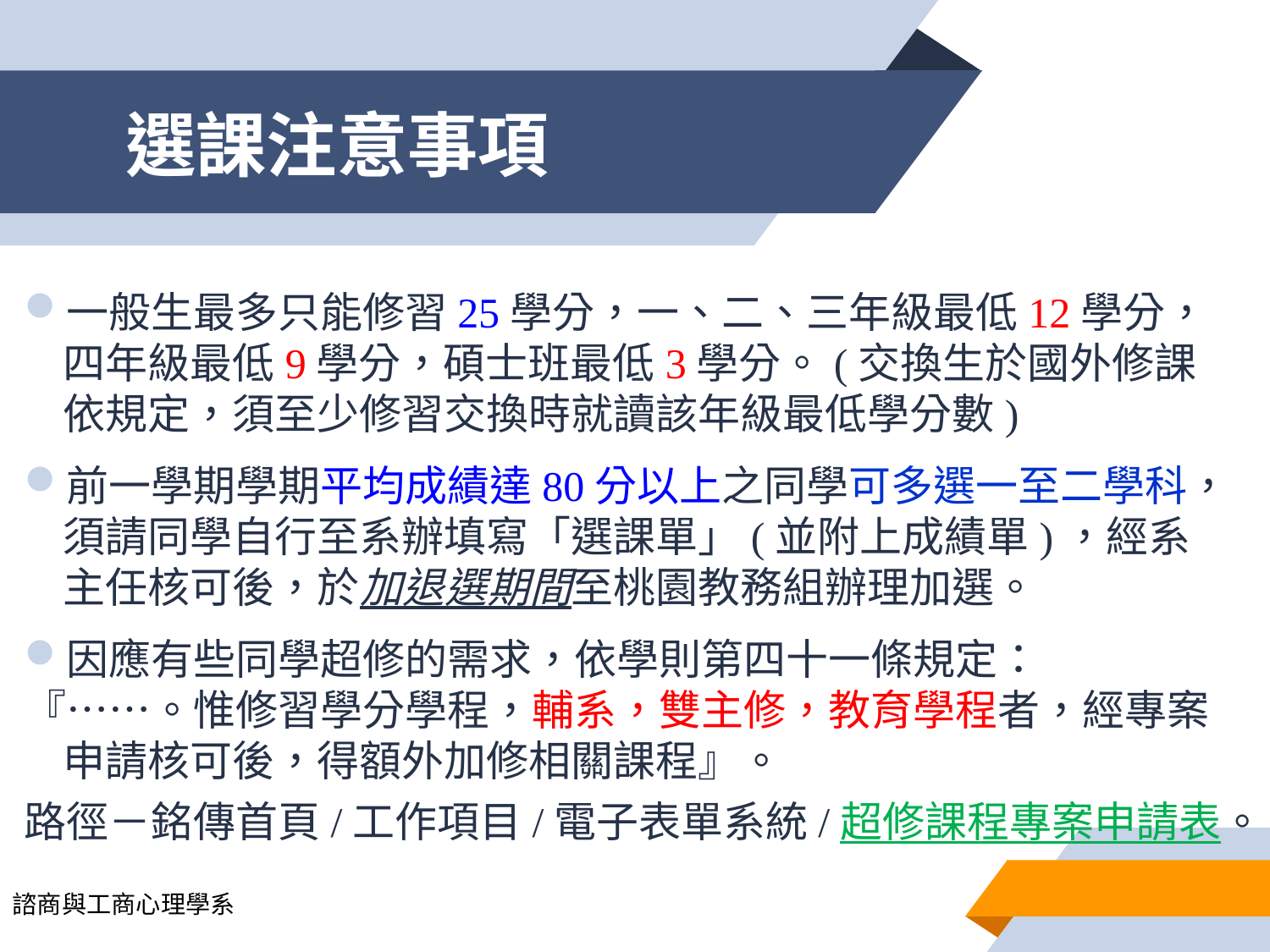

# 選課注意事項
一般生最多只能修習25學分，一、二、三年級最低12學分，四年級最低9學分，碩士班最低3學分。(交換生於國外修課依規定，須至少修習交換時就讀該年級最低學分數)
前一學期學期平均成績達80分以上之同學可多選一至二學科，須請同學自行至系辦填寫「選課單」(並附上成績單)，經系主任核可後，於加退選期間至桃園教務組辦理加選。
因應有些同學超修的需求，依學則第四十一條規定：
『……。惟修習學分學程，輔系，雙主修，教育學程者，經專案申請核可後，得額外加修相關課程』。
路徑－銘傳首頁/工作項目/電子表單系統/超修課程專案申請表。
諮商與工商心理學系